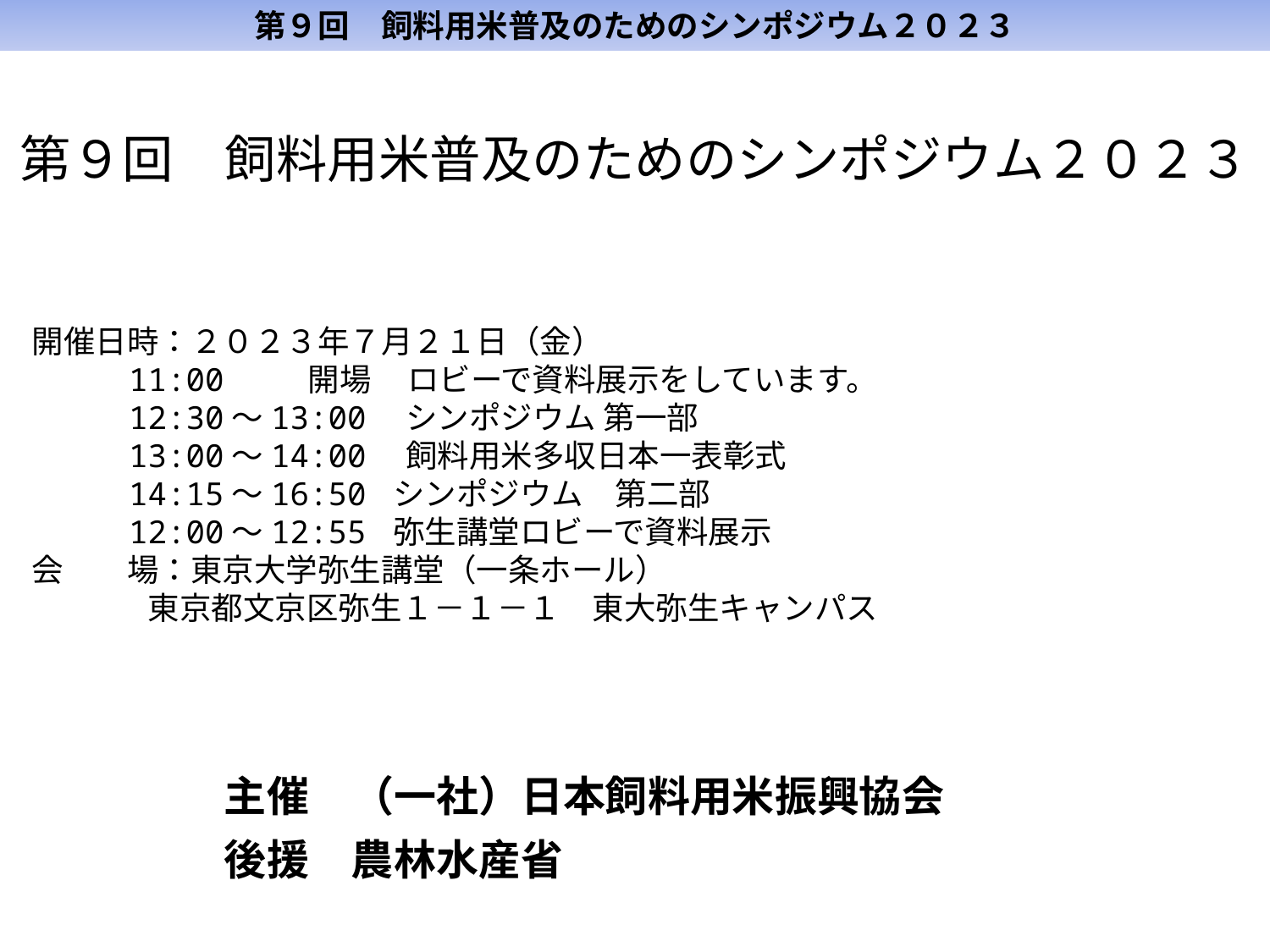

第９回　飼料用米普及のためのシンポジウム２０２３
# 第９回　飼料用米普及のためのシンポジウム２０２３
開催日時：２０２３年７月２１日（金）
11:00    開場     ロビーで資料展示をしています。
12:30～13:00　シンポジウム 第一部
13:00～14:00　飼料用米多収日本一表彰式
14:15～16:50 シンポジウム　第二部
12:00～12:55 弥生講堂ロビーで資料展示
会　　場：東京大学弥生講堂（一条ホール）
東京都文京区弥生１－１－１　東大弥生キャンパス
　　　　　主催　（一社）日本飼料用米振興協会
　　　　　後援　農林水産省